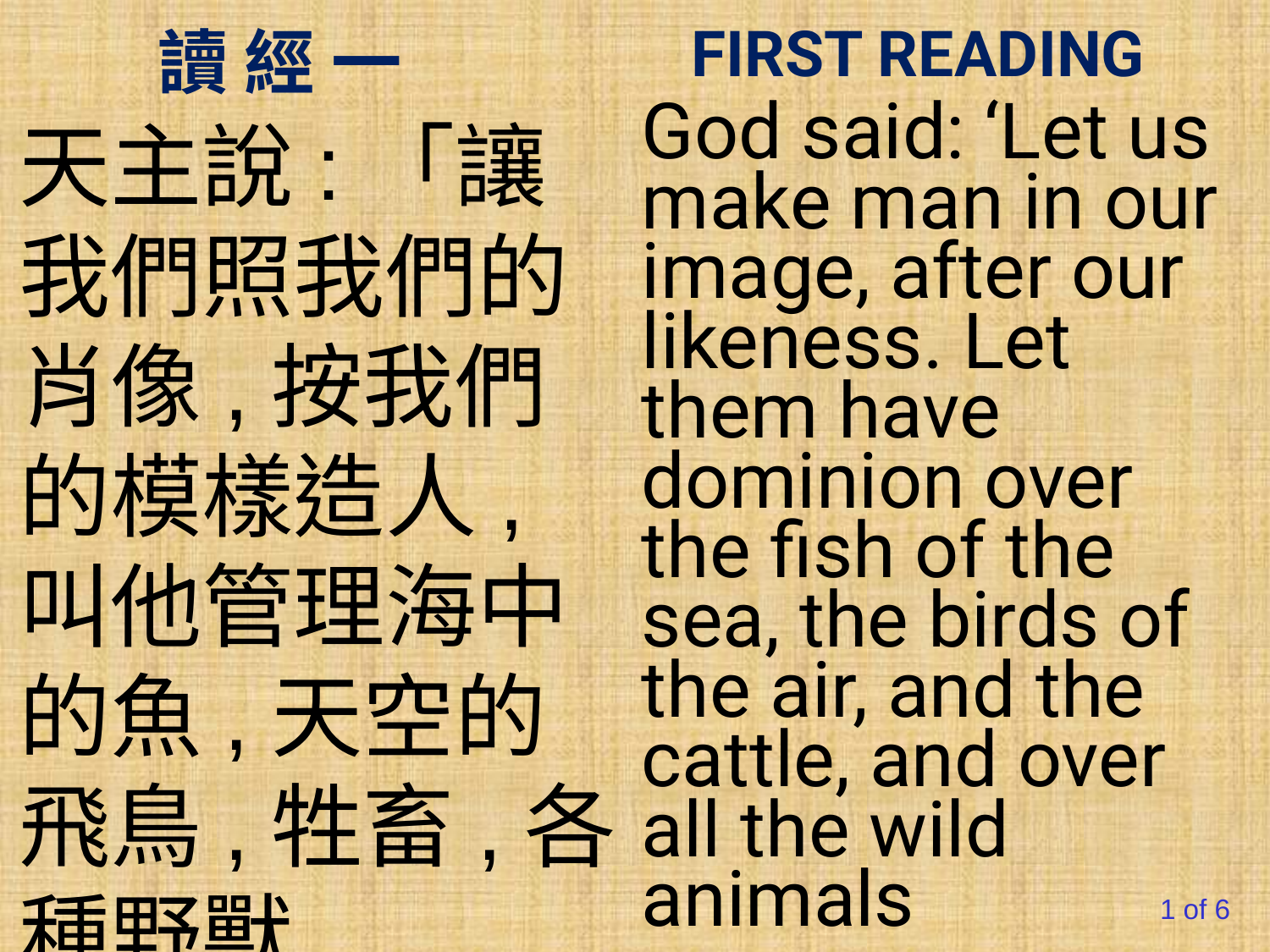

FIRST READING
# 讀 經 一
God said: ‘Let us make man in our image, after our likeness. Let them have dominion over the fish of the sea, the birds of the air, and the cattle, and over all the wild animals
天主說:「讓我們照我們的肖像,按我們的模樣造人,叫他管理海中的魚,天空的飛鳥,牲畜,各種野獸,
1 of 6